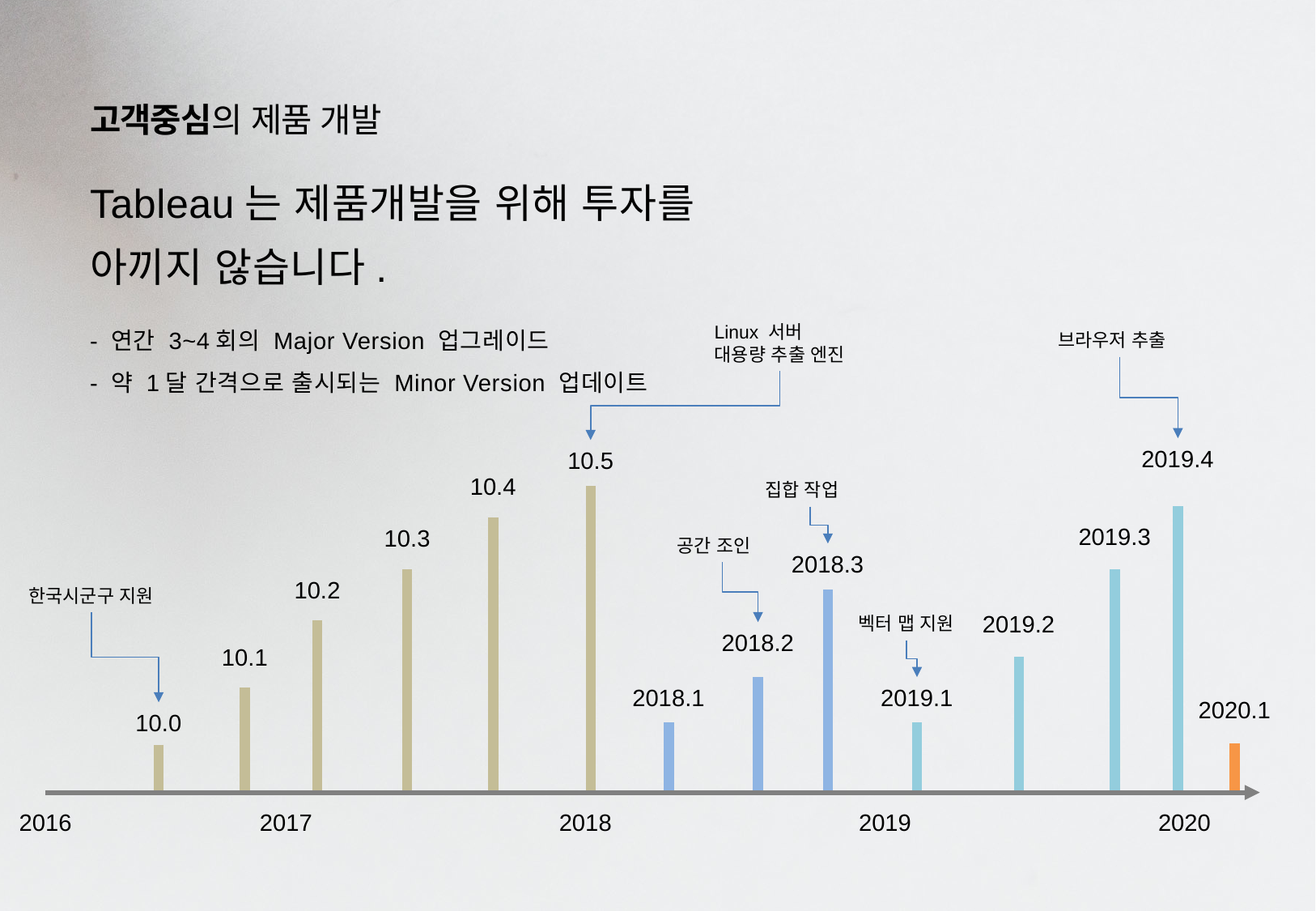

고객중심의 제품 개발
Tableau는 제품개발을 위해 투자를
아끼지 않습니다.
- 연간 3~4회의 Major Version 업그레이드
- 약 1달 간격으로 출시되는 Minor Version 업데이트
Linux 서버
대용량 추출 엔진
브라우저 추출
2019.4
10.5
10.4
집합 작업
2019.3
10.3
공간 조인
2018.3
10.2
한국시군구 지원
2019.2
벡터 맵 지원
2018.2
10.1
2018.1
2019.1
2020.1
10.0
2016
2017
2018
2019
2020